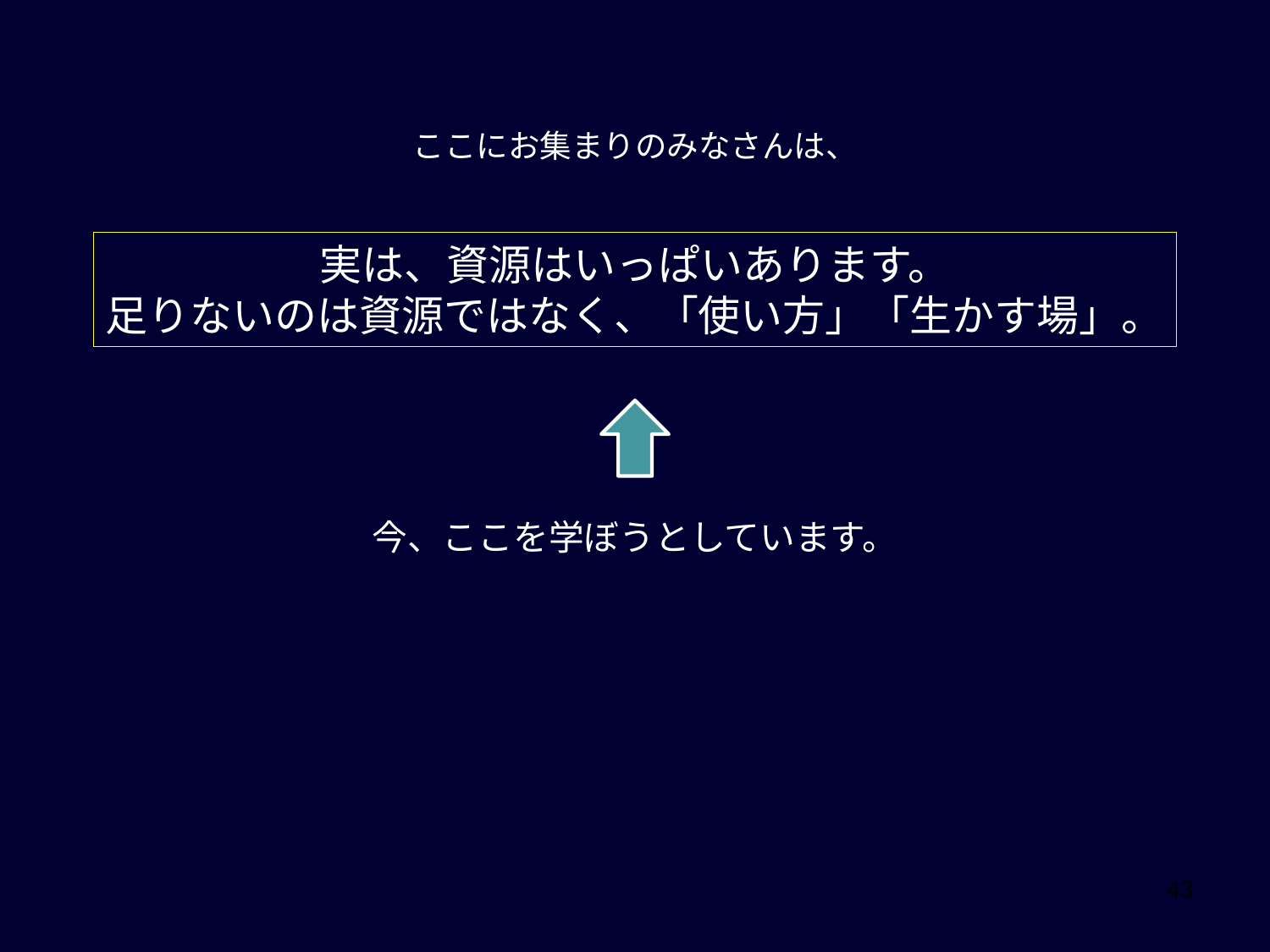

ここにお集まりのみなさんは、
実は、資源はいっぱいあります。
足りないのは資源ではなく、「使い方」「生かす場」。

今、ここを学ぼうとしています。
43